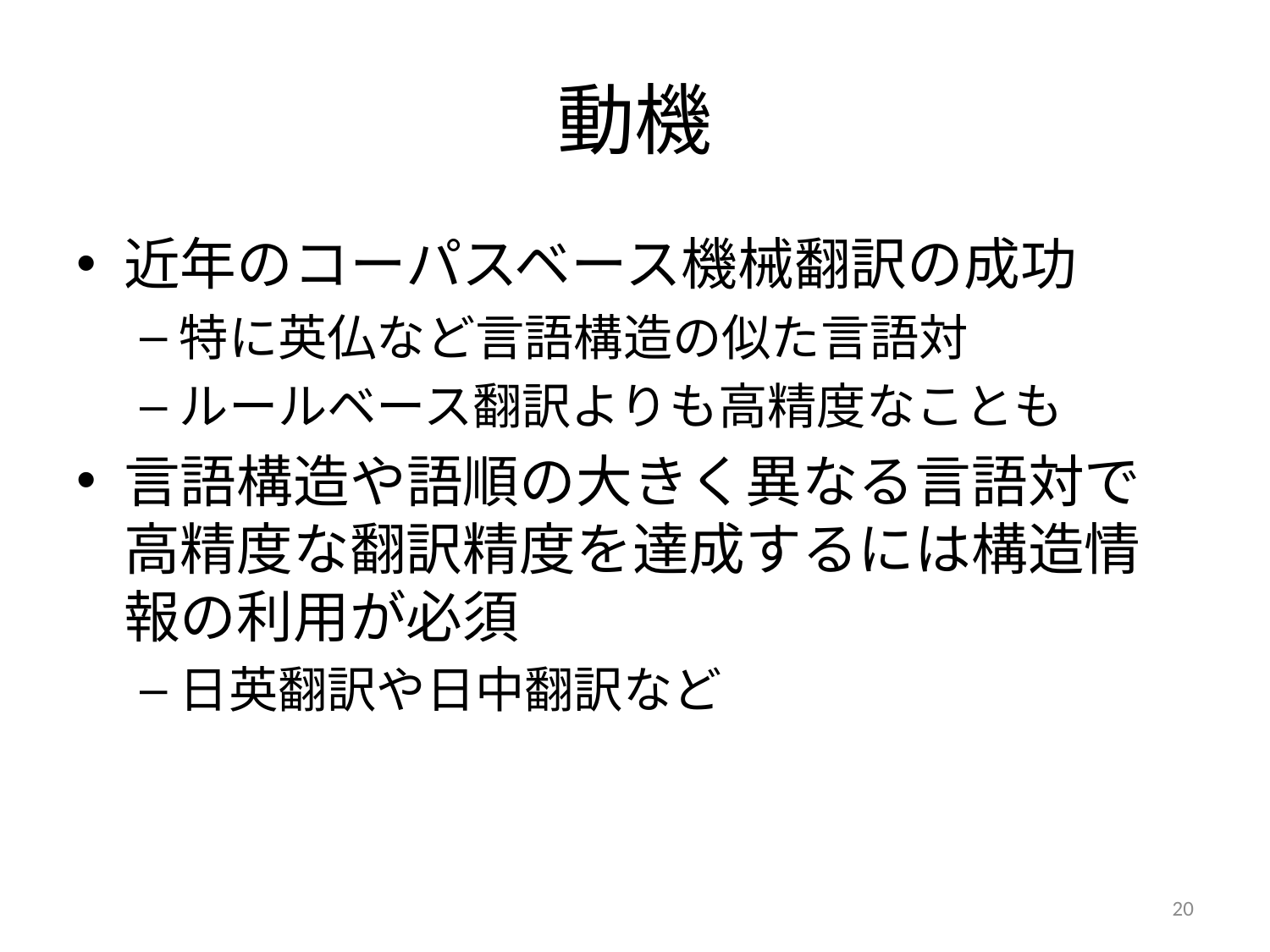

# 動機
近年のコーパスベース機械翻訳の成功
特に英仏など言語構造の似た言語対
ルールベース翻訳よりも高精度なことも
言語構造や語順の大きく異なる言語対で高精度な翻訳精度を達成するには構造情報の利用が必須
日英翻訳や日中翻訳など
20